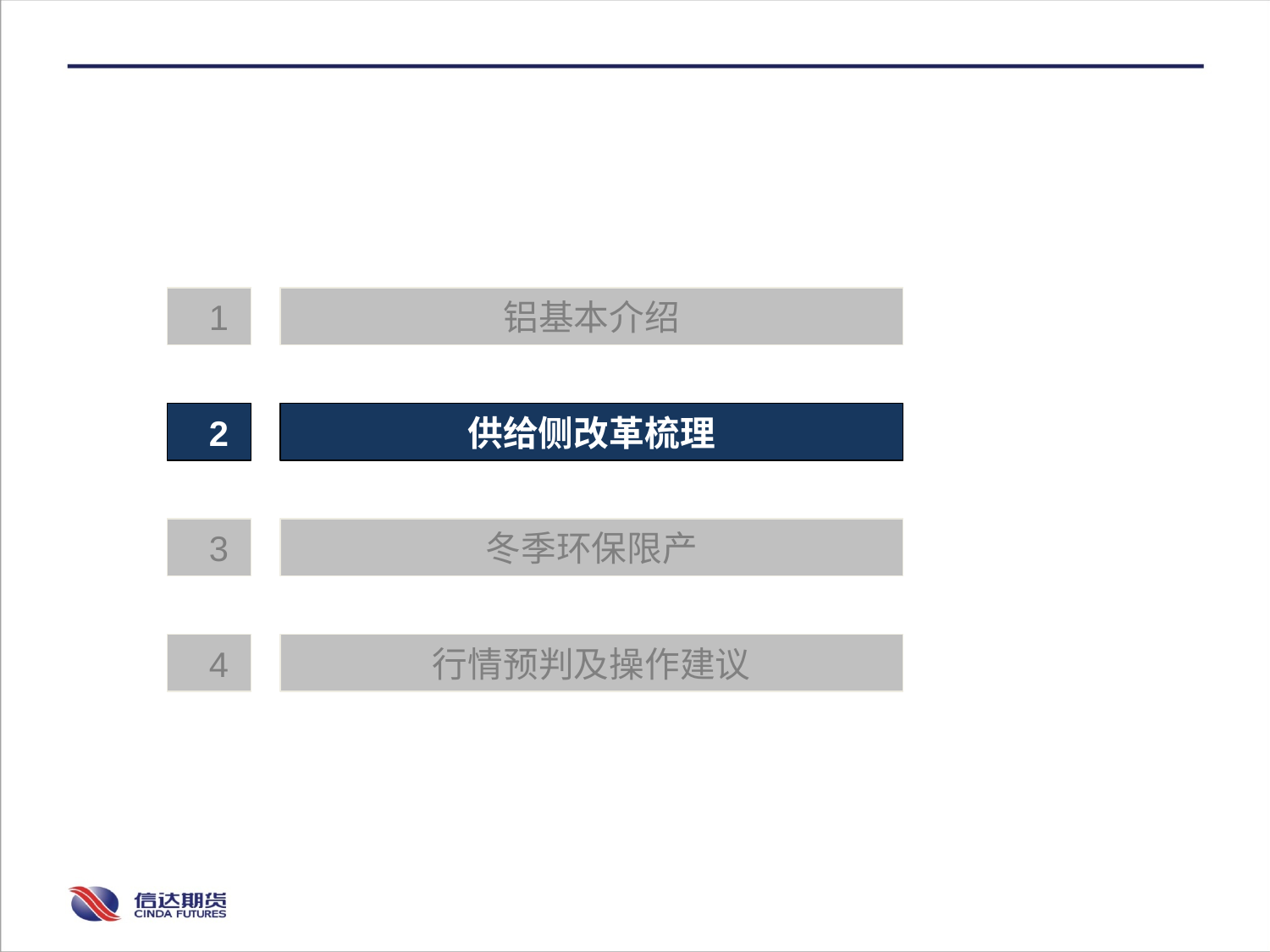

1
铝基本介绍
  2
供给侧改革梳理
  3
冬季环保限产
  4
行情预判及操作建议